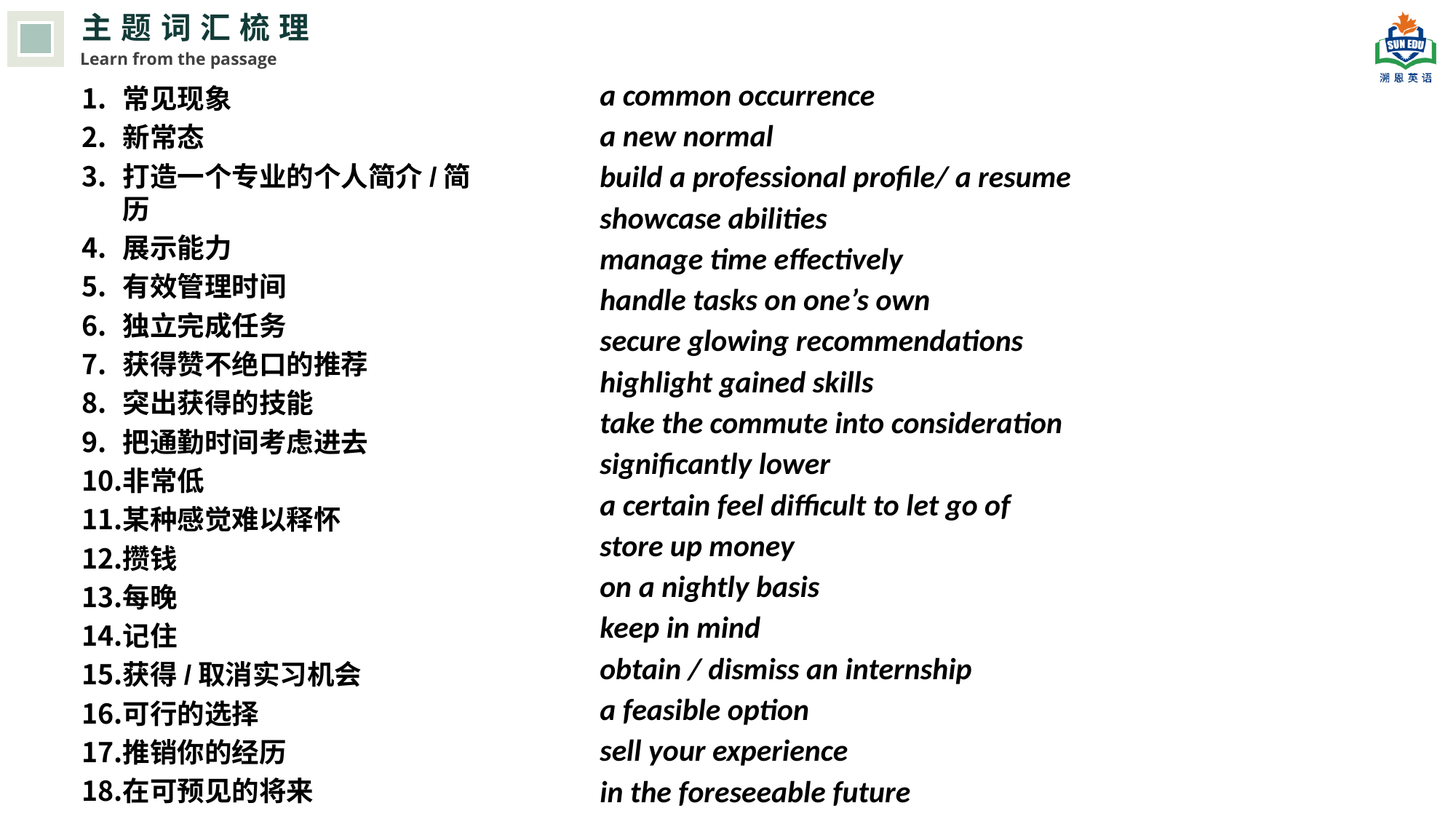

主题词汇梳理
Learn from the passage

a common occurrence
a new normal
build a professional profile/ a resume
showcase abilities
manage time effectively
handle tasks on one’s own
secure glowing recommendations
highlight gained skills
take the commute into consideration
significantly lower
a certain feel difficult to let go of
store up money
on a nightly basis
keep in mind
obtain / dismiss an internship
a feasible option
sell your experience
in the foreseeable future
常见现象
新常态
打造一个专业的个人简介/简历
展示能力
有效管理时间
独立完成任务
获得赞不绝口的推荐
突出获得的技能
把通勤时间考虑进去
非常低
某种感觉难以释怀
攒钱
每晚
记住
获得/取消实习机会
可行的选择
推销你的经历
在可预见的将来